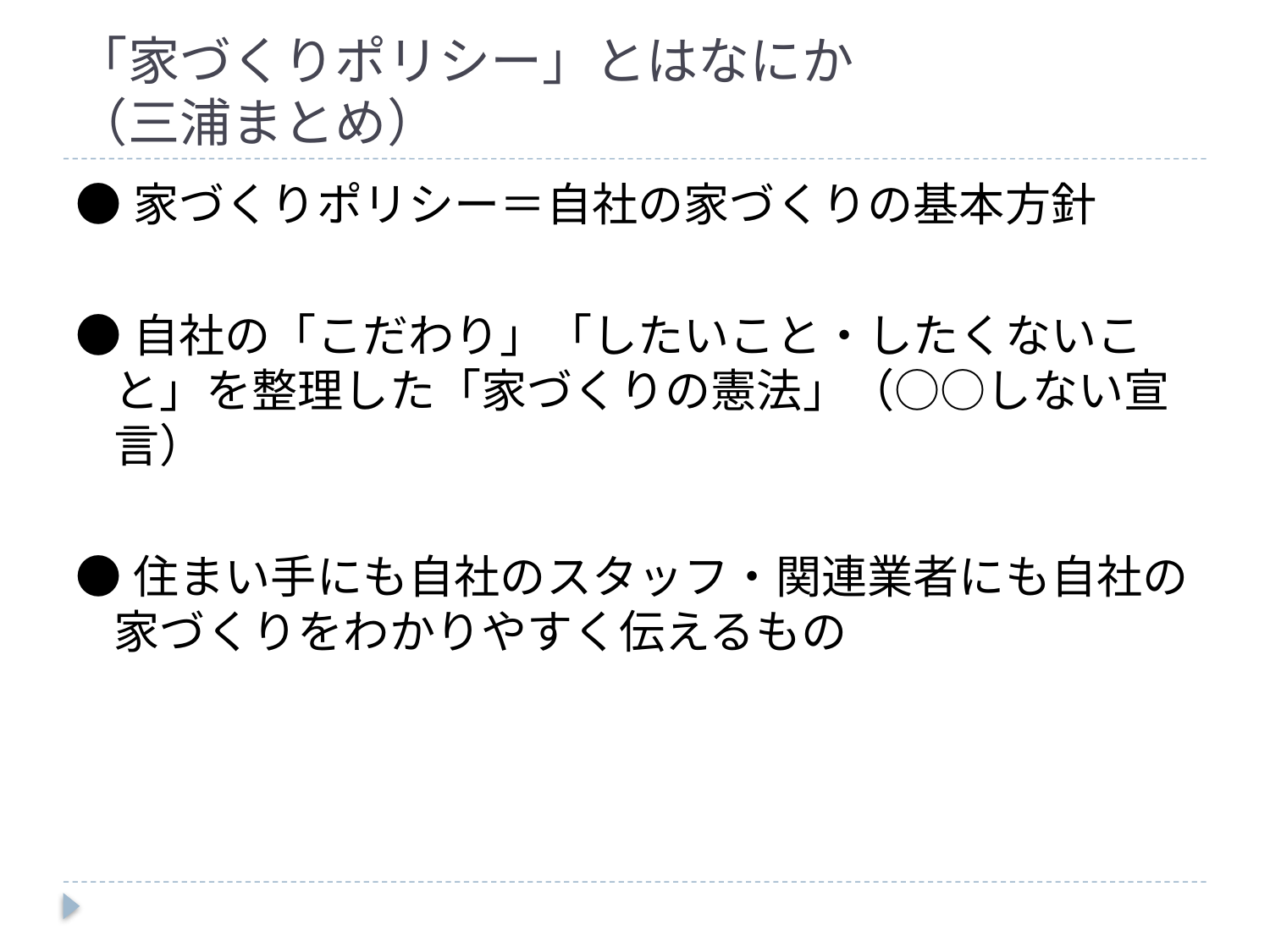

# 「家づくりポリシー」とはなにか （三浦まとめ）
●家づくりポリシー＝自社の家づくりの基本方針

●自社の「こだわり」「したいこと・したくないこと」を整理した「家づくりの憲法」（○○しない宣言）

●住まい手にも自社のスタッフ・関連業者にも自社の家づくりをわかりやすく伝えるもの